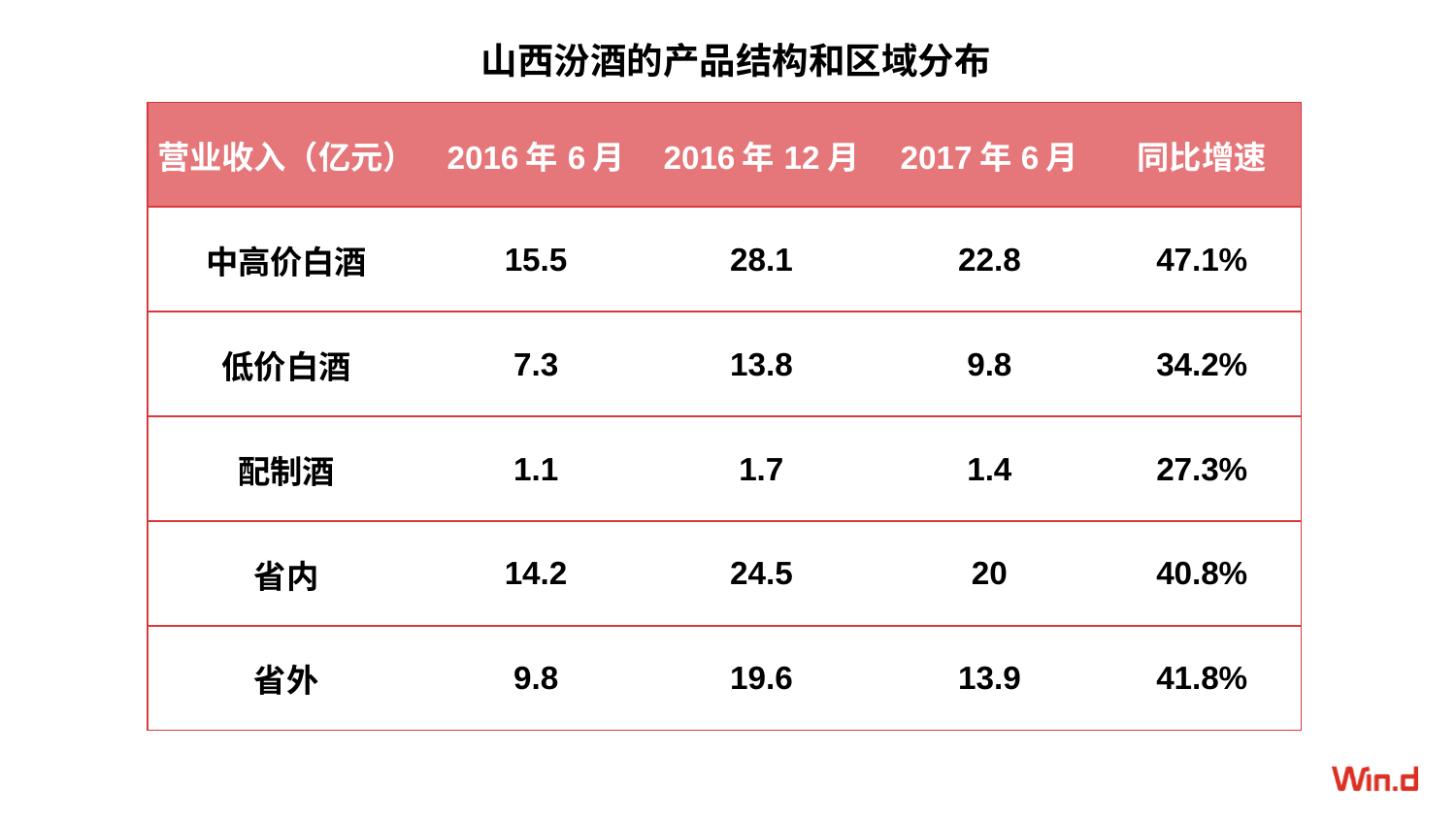

山西汾酒的产品结构和区域分布
| 营业收入（亿元） | 2016年6月 | 2016年12月 | 2017年6月 | 同比增速 |
| --- | --- | --- | --- | --- |
| 中高价白酒 | 15.5 | 28.1 | 22.8 | 47.1% |
| 低价白酒 | 7.3 | 13.8 | 9.8 | 34.2% |
| 配制酒 | 1.1 | 1.7 | 1.4 | 27.3% |
| 省内 | 14.2 | 24.5 | 20 | 40.8% |
| 省外 | 9.8 | 19.6 | 13.9 | 41.8% |